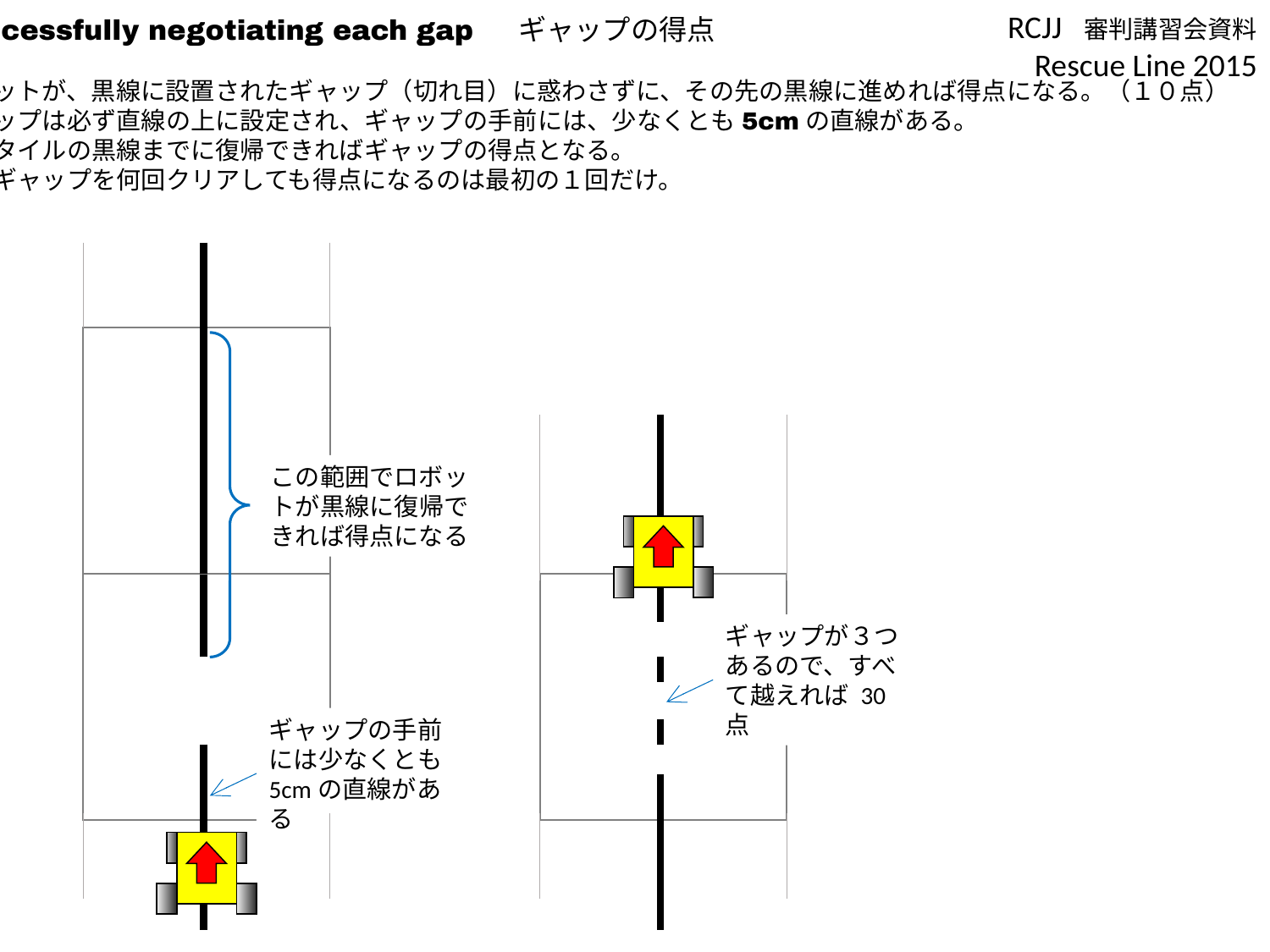

Successfully negotiating each gap 　ギャップの得点

ロボットが、黒線に設置されたギャップ（切れ目）に惑わさずに、その先の黒線に進めれば得点になる。（１０点）
ギャップは必ず直線の上に設定され、ギャップの手前には、少なくとも5cmの直線がある。
次のタイルの黒線までに復帰できればギャップの得点となる。
同じギャップを何回クリアしても得点になるのは最初の１回だけ。

この範囲でロボットが黒線に復帰できれば得点になる

ギャップが３つあるので、すべて越えれば 30点
ギャップの手前には少なくとも 5cmの直線がある